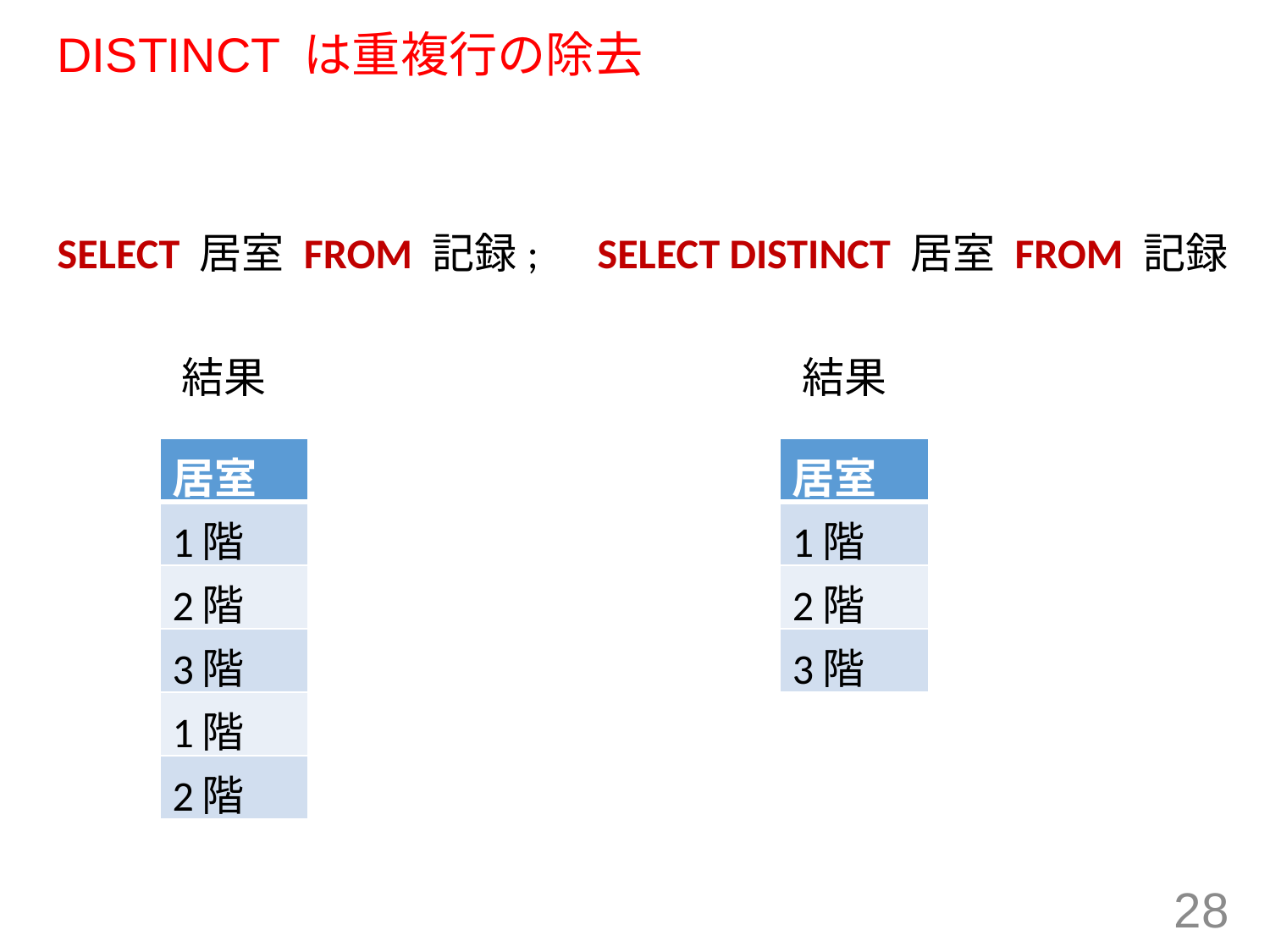

# DISTINCT は重複行の除去
SELECT 居室 FROM 記録;
SELECT DISTINCT 居室 FROM 記録
結果
結果
| 居室 |
| --- |
| 1階 |
| 2階 |
| 3階 |
| 1階 |
| 2階 |
| 居室 |
| --- |
| 1階 |
| 2階 |
| 3階 |
28